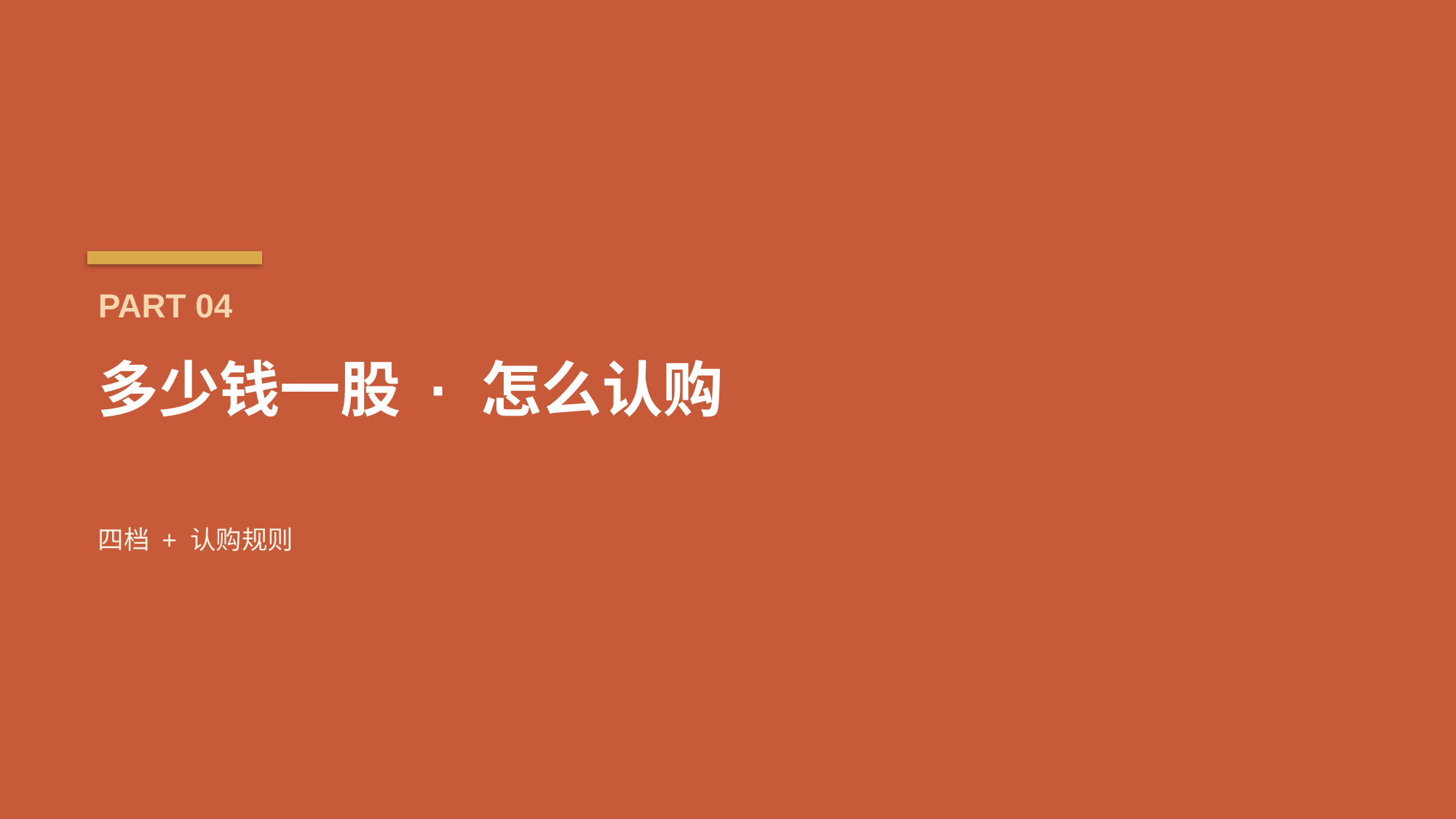

PART 04
多少钱一股 · 怎么认购
四档 + 认购规则